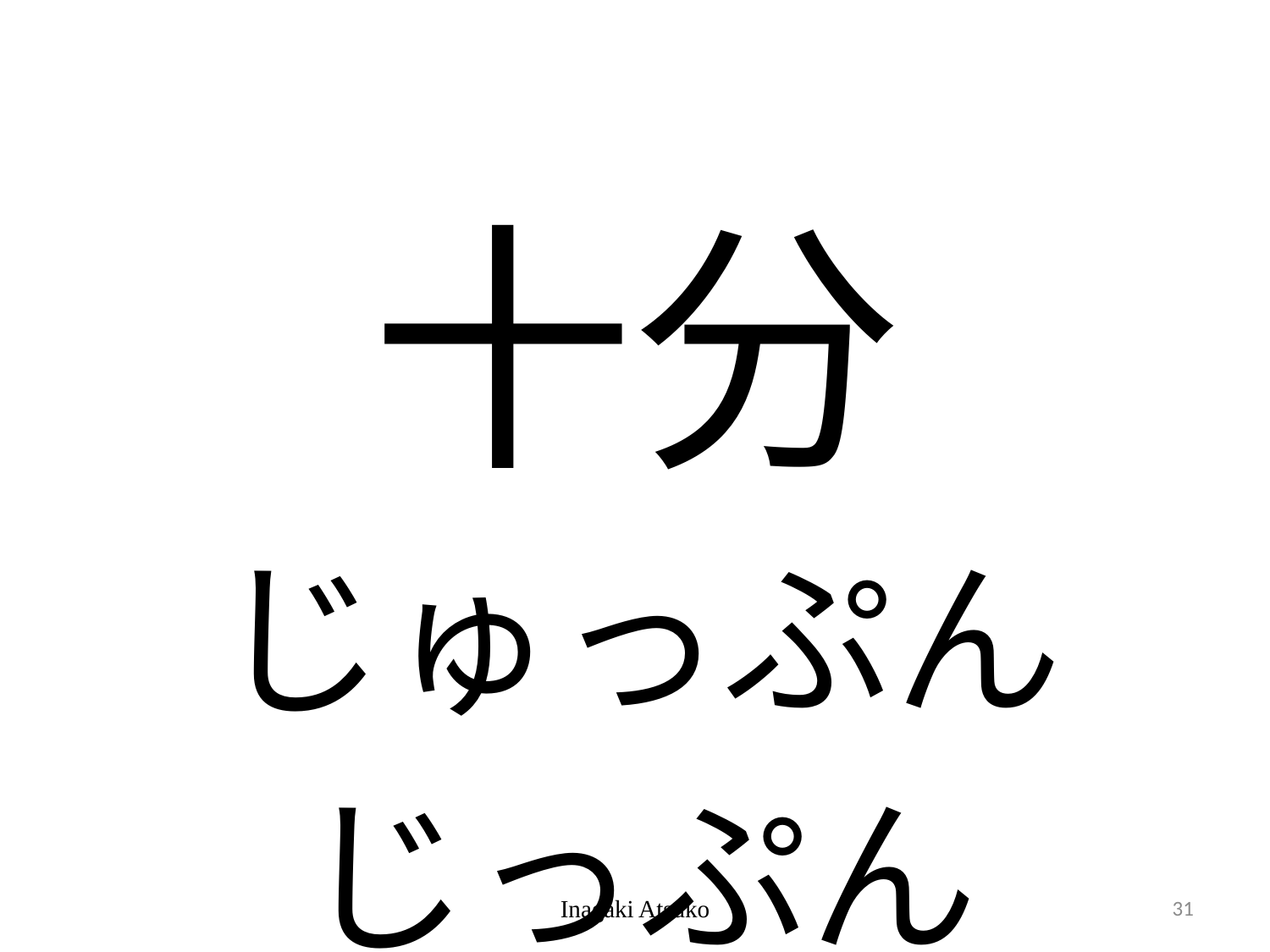

# 十分
じゅっぷん
じっぷん
Inagaki Atsuko
31